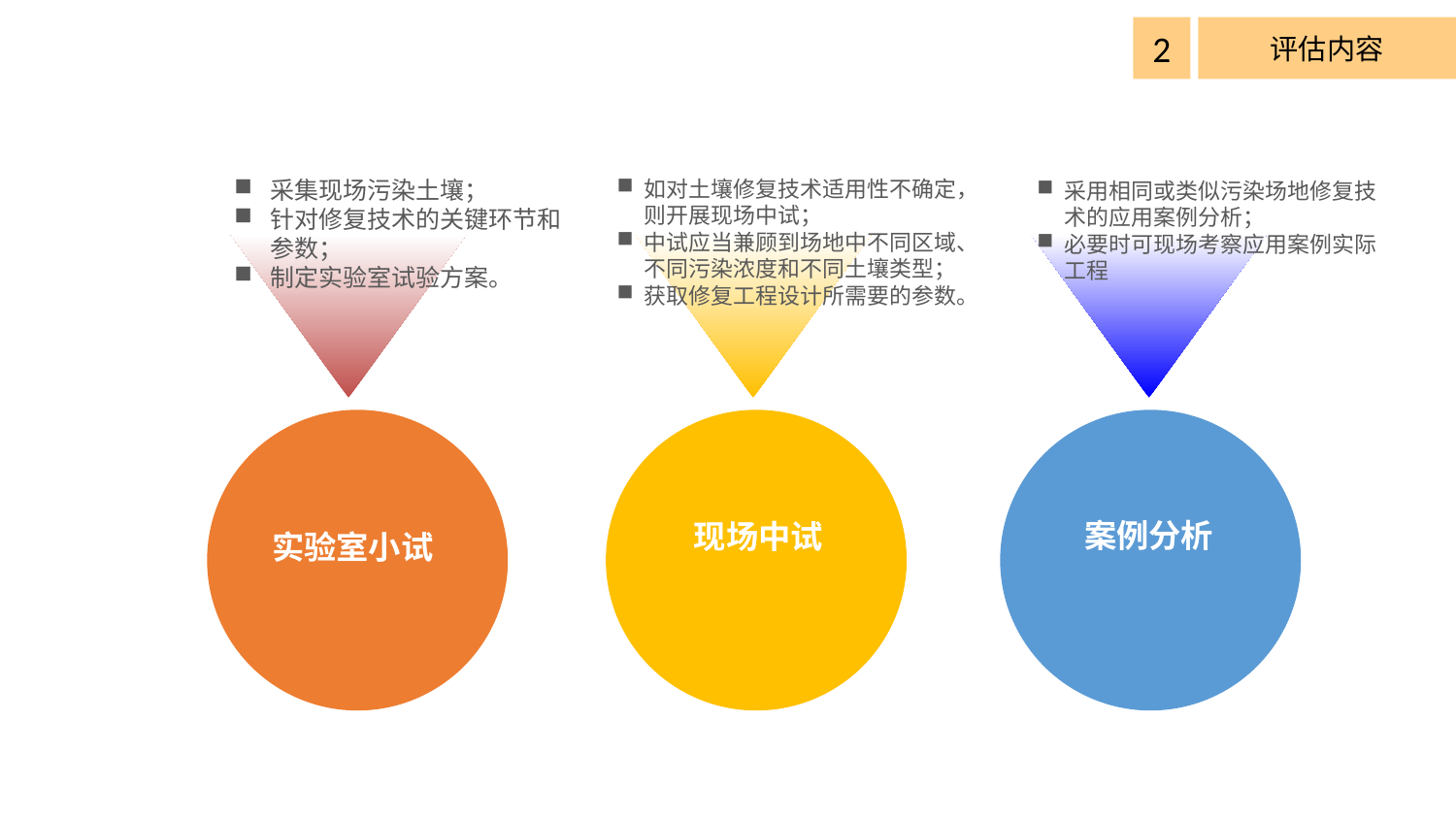

2
评估内容
如对土壤修复技术适用性不确定，则开展现场中试；
中试应当兼顾到场地中不同区域、不同污染浓度和不同土壤类型；
获取修复工程设计所需要的参数。
采集现场污染土壤；
针对修复技术的关键环节和参数；
制定实验室试验方案。
采用相同或类似污染场地修复技术的应用案例分析；
必要时可现场考察应用案例实际工程

案例分析
现场中试
实验室小试